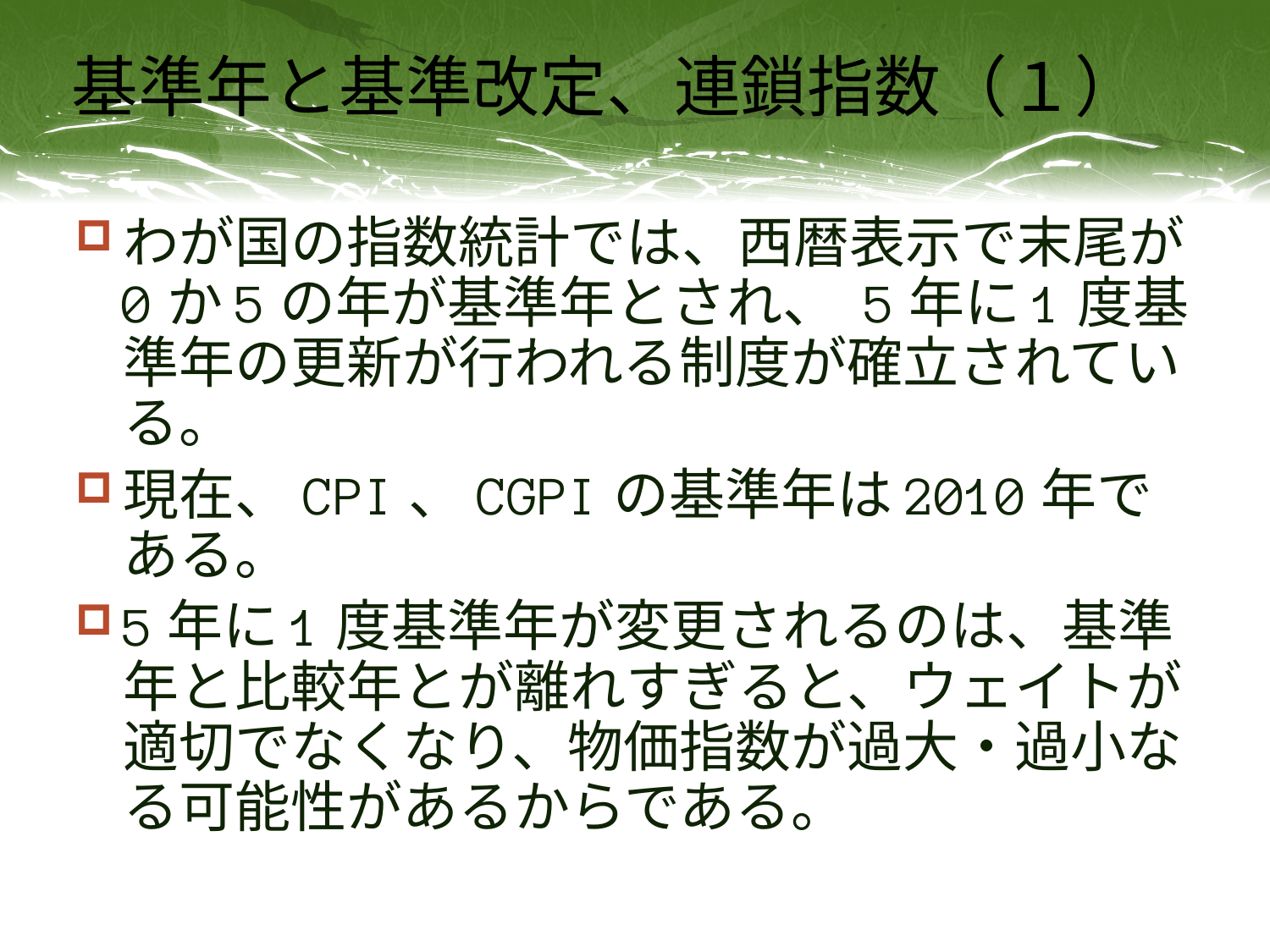

# 基準年と基準改定、連鎖指数（１）
わが国の指数統計では、西暦表示で末尾が0か5の年が基準年とされ、 5年に1度基準年の更新が行われる制度が確立されている。
現在、CPI、CGPIの基準年は2010年である。
5年に1度基準年が変更されるのは、基準年と比較年とが離れすぎると、ウェイトが適切でなくなり、物価指数が過大・過小なる可能性があるからである。